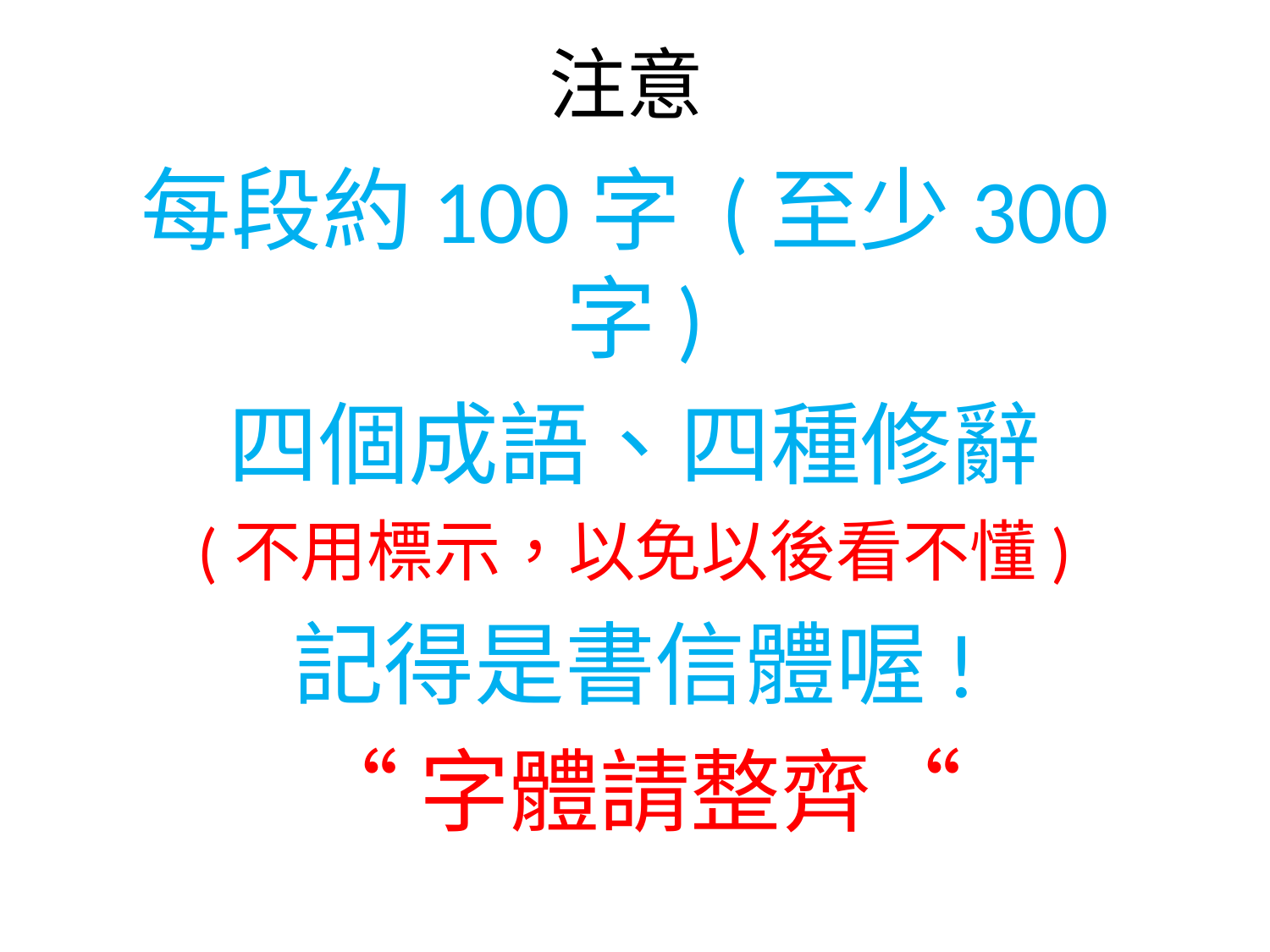

# 注意
每段約100字 (至少300字)
四個成語、四種修辭
(不用標示，以免以後看不懂)
記得是書信體喔!
“字體請整齊“